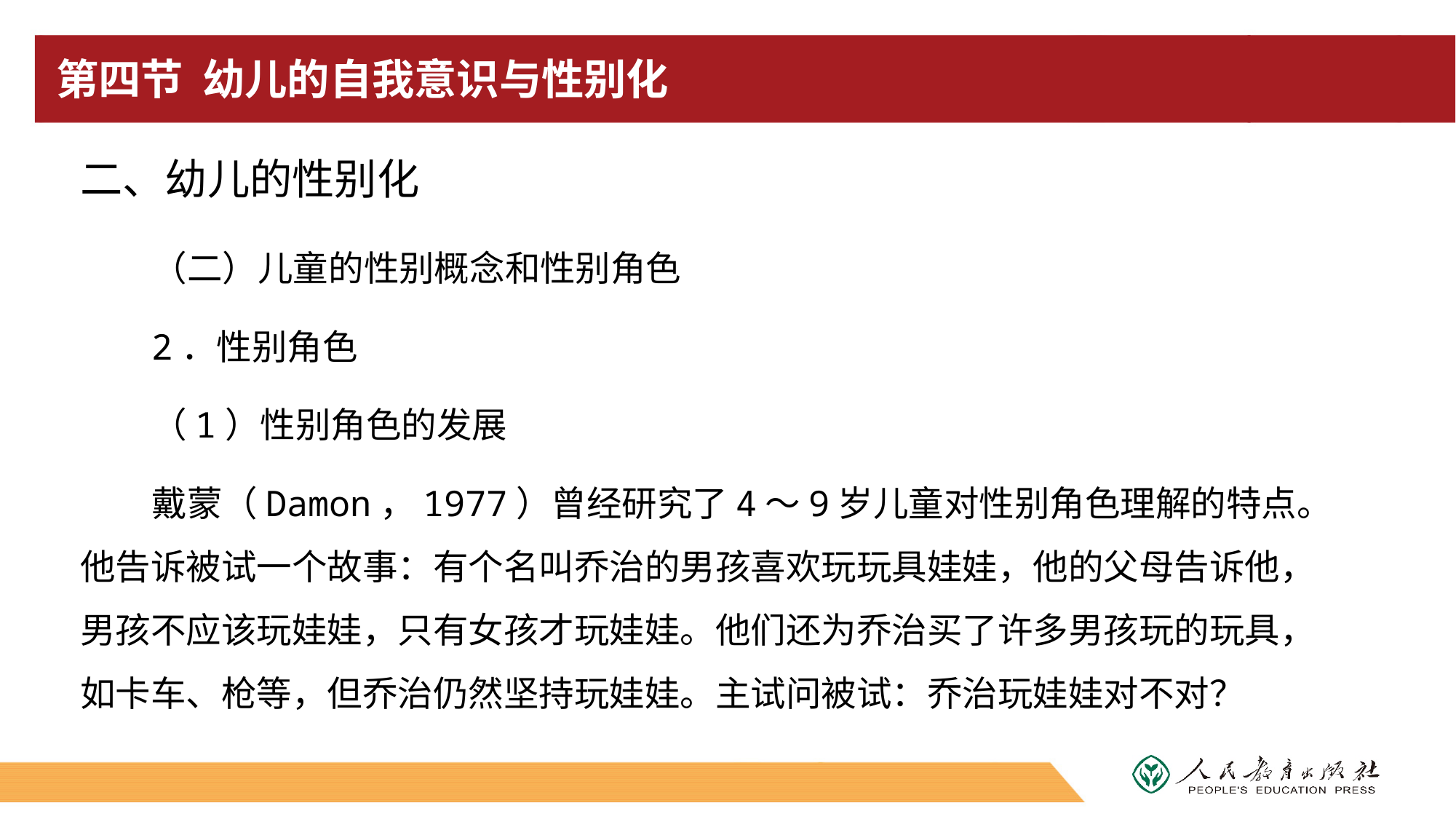

# 第四节  幼儿的自我意识与性别化
二、幼儿的性别化
（二）儿童的性别概念和性别角色
2．性别角色
（1）性别角色的发展
戴蒙（Damon，1977）曾经研究了4～9岁儿童对性别角色理解的特点。他告诉被试一个故事：有个名叫乔治的男孩喜欢玩玩具娃娃，他的父母告诉他，男孩不应该玩娃娃，只有女孩才玩娃娃。他们还为乔治买了许多男孩玩的玩具，如卡车、枪等，但乔治仍然坚持玩娃娃。主试问被试：乔治玩娃娃对不对？